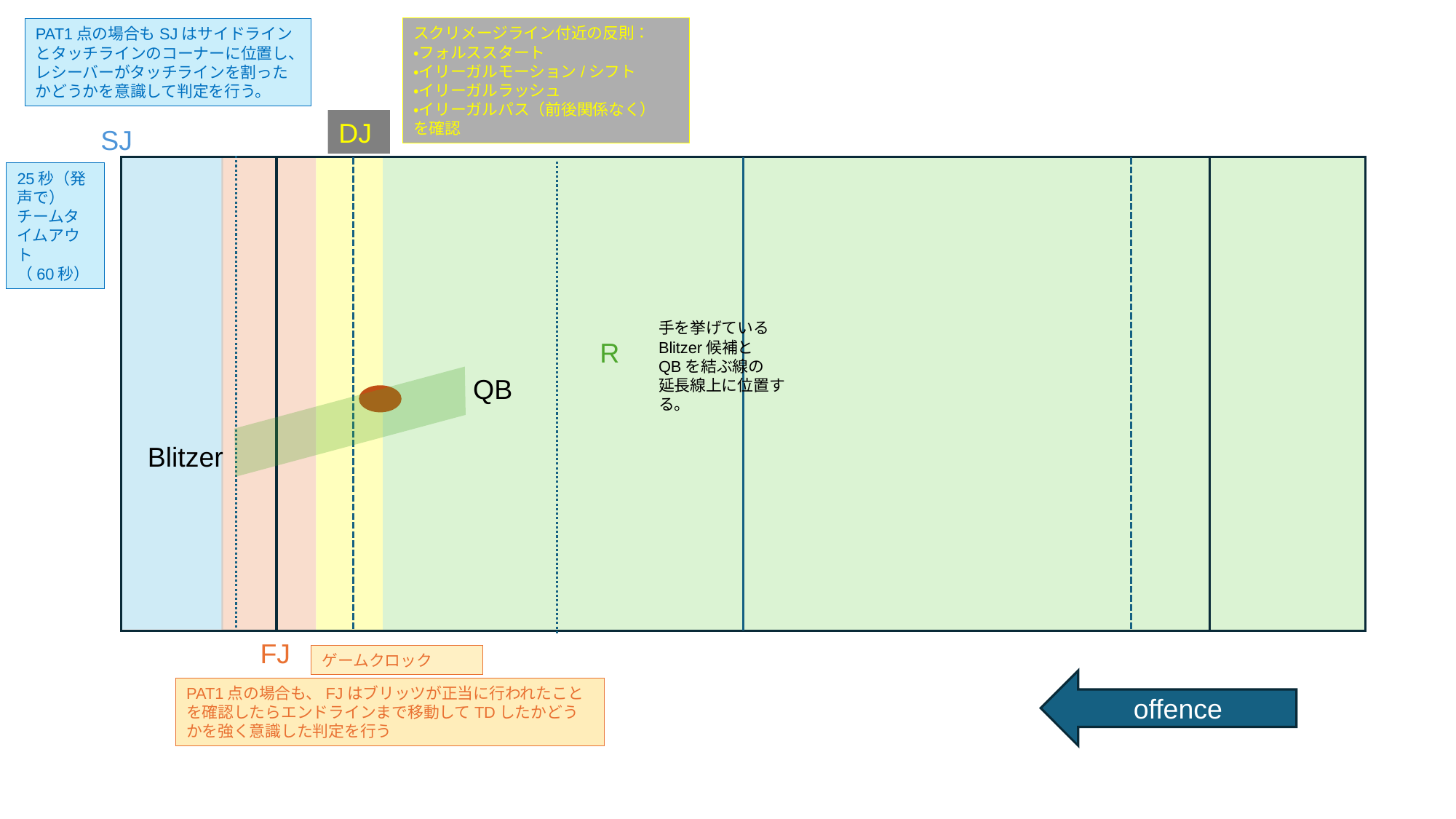

スクリメージライン付近の反則：
・フォルススタート
・イリーガルモーション/シフト
・イリーガルラッシュ
・イリーガルパス（前後関係なく）
を確認
PAT1点の場合もSJはサイドラインとタッチラインのコーナーに位置し、レシーバーがタッチラインを割ったかどうかを意識して判定を行う。
DJ
SJ

25秒（発声で）
チームタイムアウト
（60秒）
手を挙げているBlitzer候補と
QBを結ぶ線の
延長線上に位置する。
R
QB

Blitzer
FJ
ゲームクロック
offence
PAT1点の場合も、FJはブリッツが正当に行われたことを確認したらエンドラインまで移動してTDしたかどうかを強く意識した判定を行う